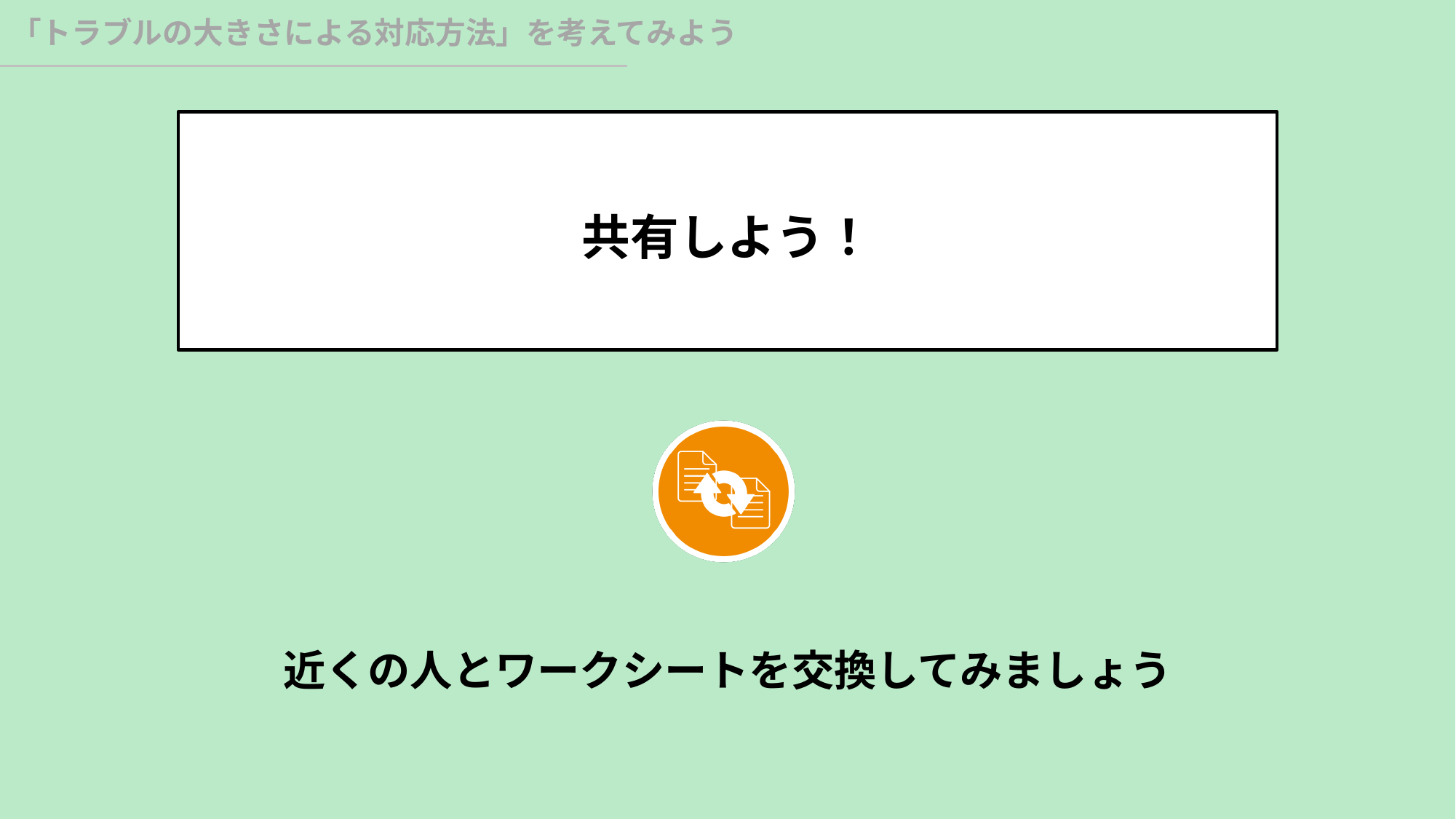

# 「トラブルの大きさによる対応方法」を考えてみよう
共有しよう！
近くの人とワークシートを交換してみましょう